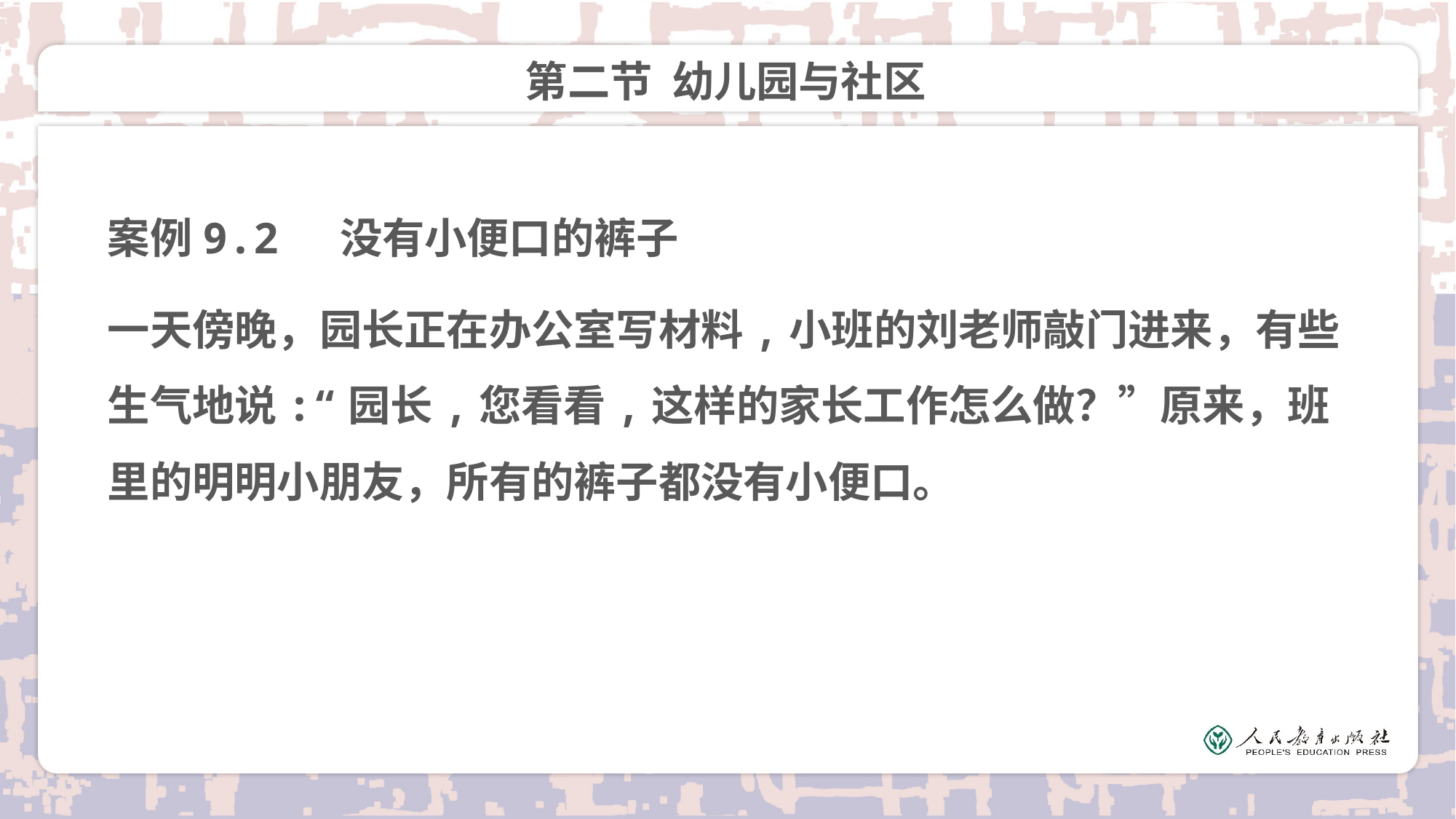

# 第二节  幼儿园与社区
案例9.2  没有小便口的裤子
一天傍晚，园长正在办公室写材料,小班的刘老师敲门进来，有些生气地说:“园长,您看看,这样的家长工作怎么做？”原来，班里的明明小朋友，所有的裤子都没有小便口。